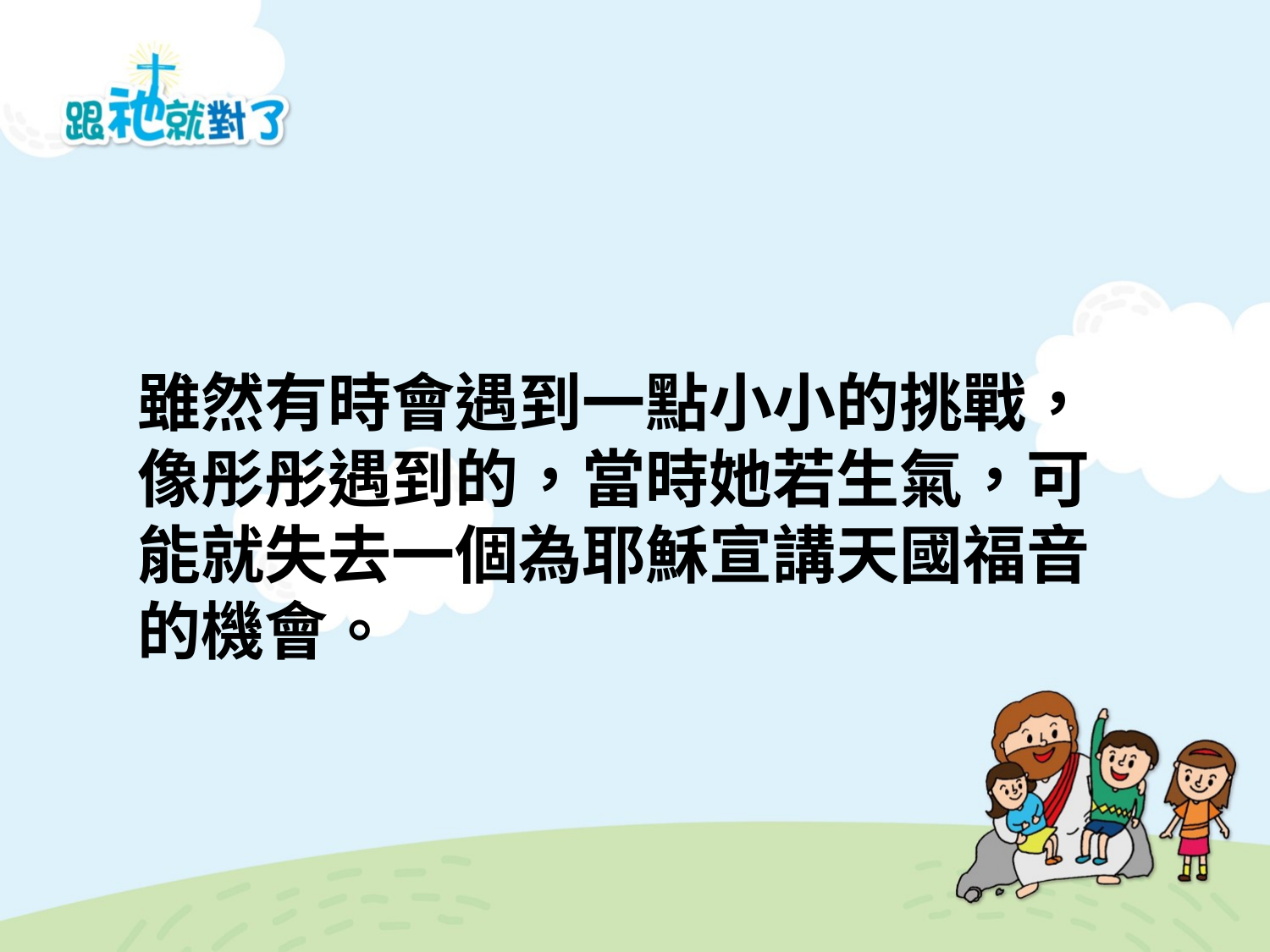

雖然有時會遇到一點小小的挑戰，像彤彤遇到的，當時她若生氣，可能就失去一個為耶穌宣講天國福音的機會。